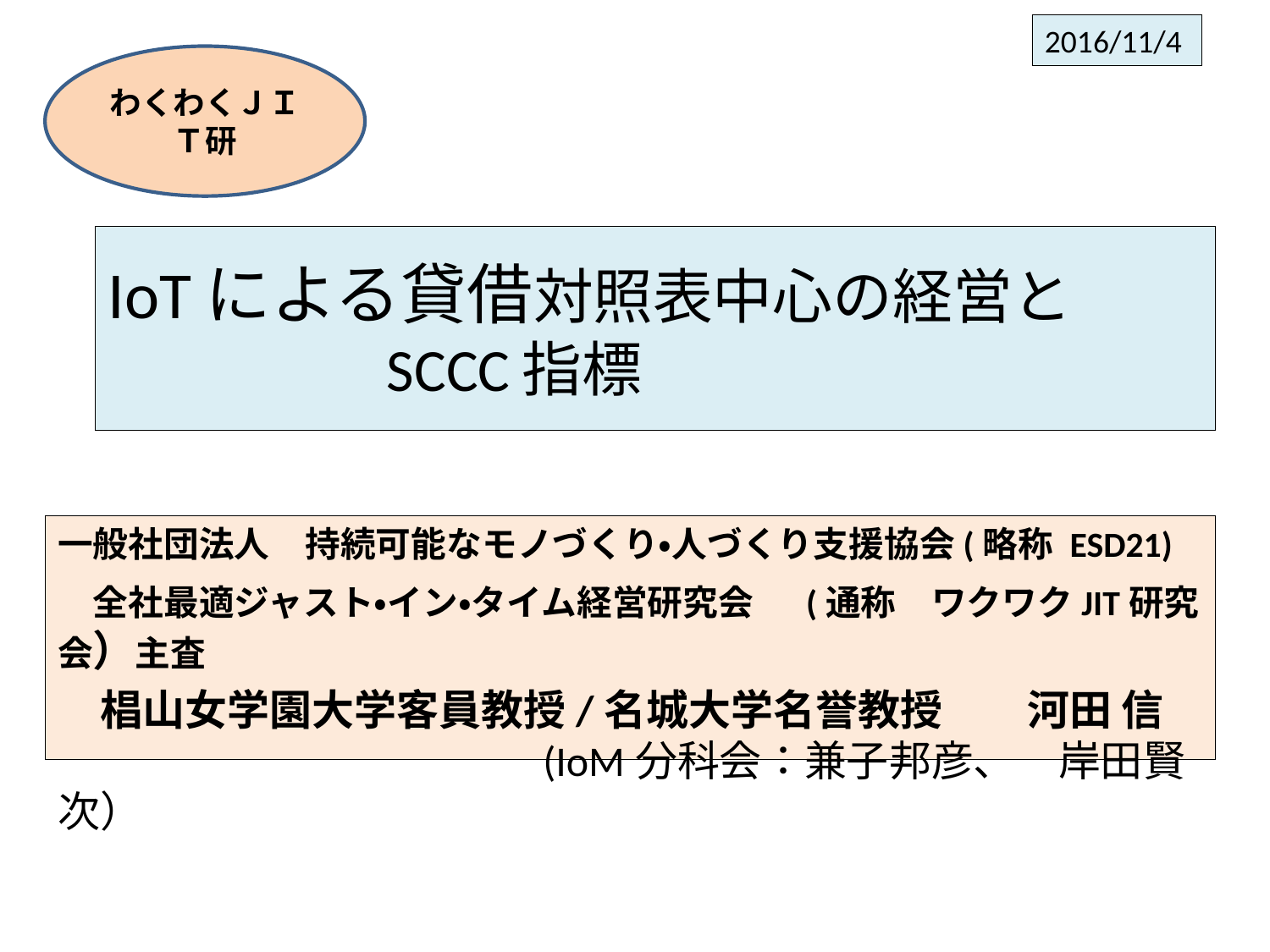

2016/11/4
わくわくＪＩＴ研
# IoTによる貸借対照表中心の経営と SCCC指標
一般社団法人　持続可能なモノづくり・人づくり支援協会(略称 ESD21)
　全社最適ジャスト・イン・タイム経営研究会　(通称　ワクワクJIT研究会）主査
　椙山女学園大学客員教授/名城大学名誉教授　　河田 信
　　                                         (IoM分科会：兼子邦彦、　岸田賢次）